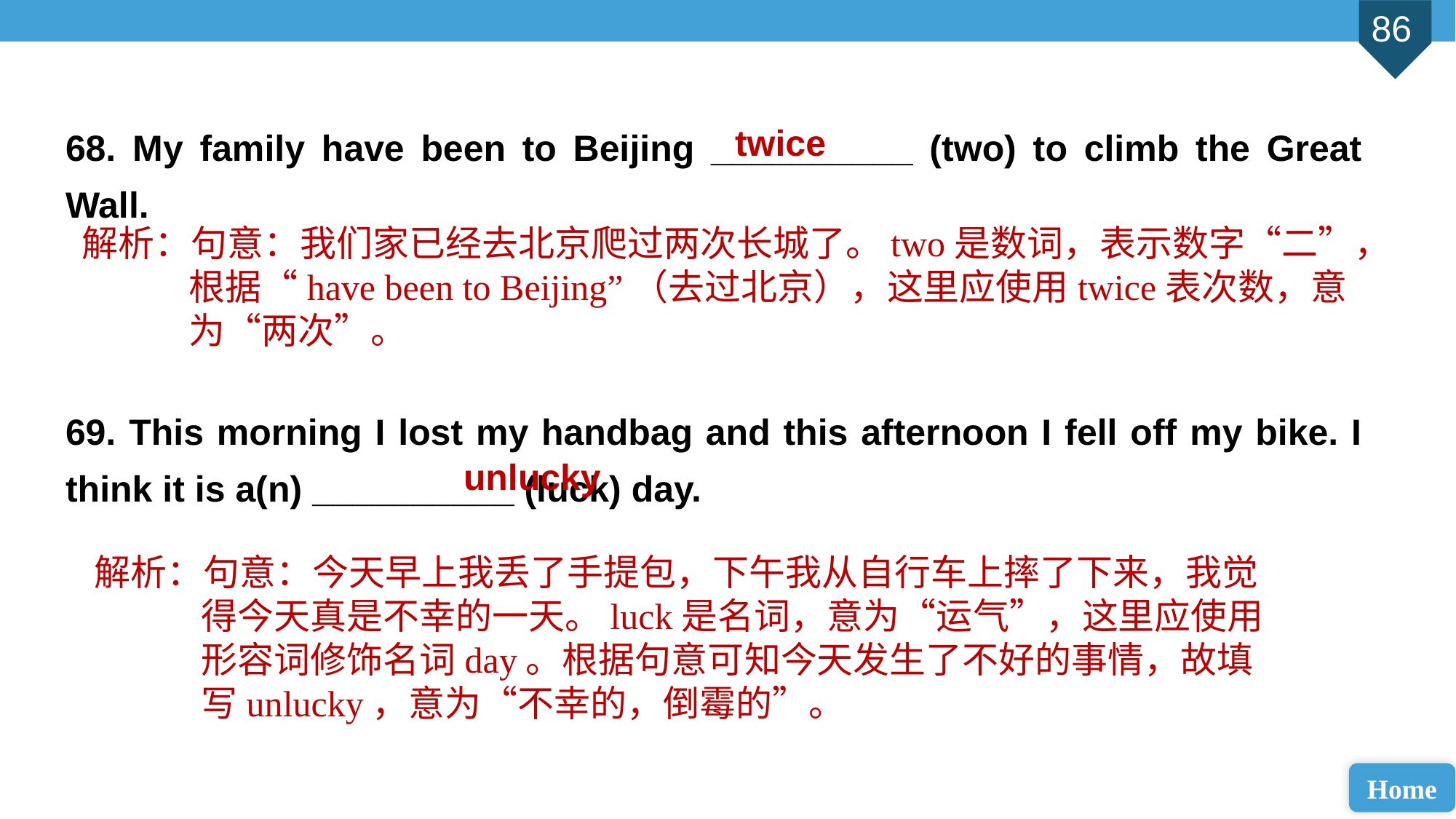

68. My family have been to Beijing __________ (two) to climb the Great Wall.

69. This morning I lost my handbag and this afternoon I fell off my bike. I think it is a(n) __________ (luck) day.
twice
解析：句意：我们家已经去北京爬过两次长城了。two是数词，表示数字“二”，根据“have been to Beijing”（去过北京），这里应使用twice表次数，意为“两次”。
unlucky
解析：句意：今天早上我丢了手提包，下午我从自行车上摔了下来，我觉得今天真是不幸的一天。luck是名词，意为“运气”，这里应使用形容词修饰名词day。根据句意可知今天发生了不好的事情，故填写unlucky，意为“不幸的，倒霉的”。